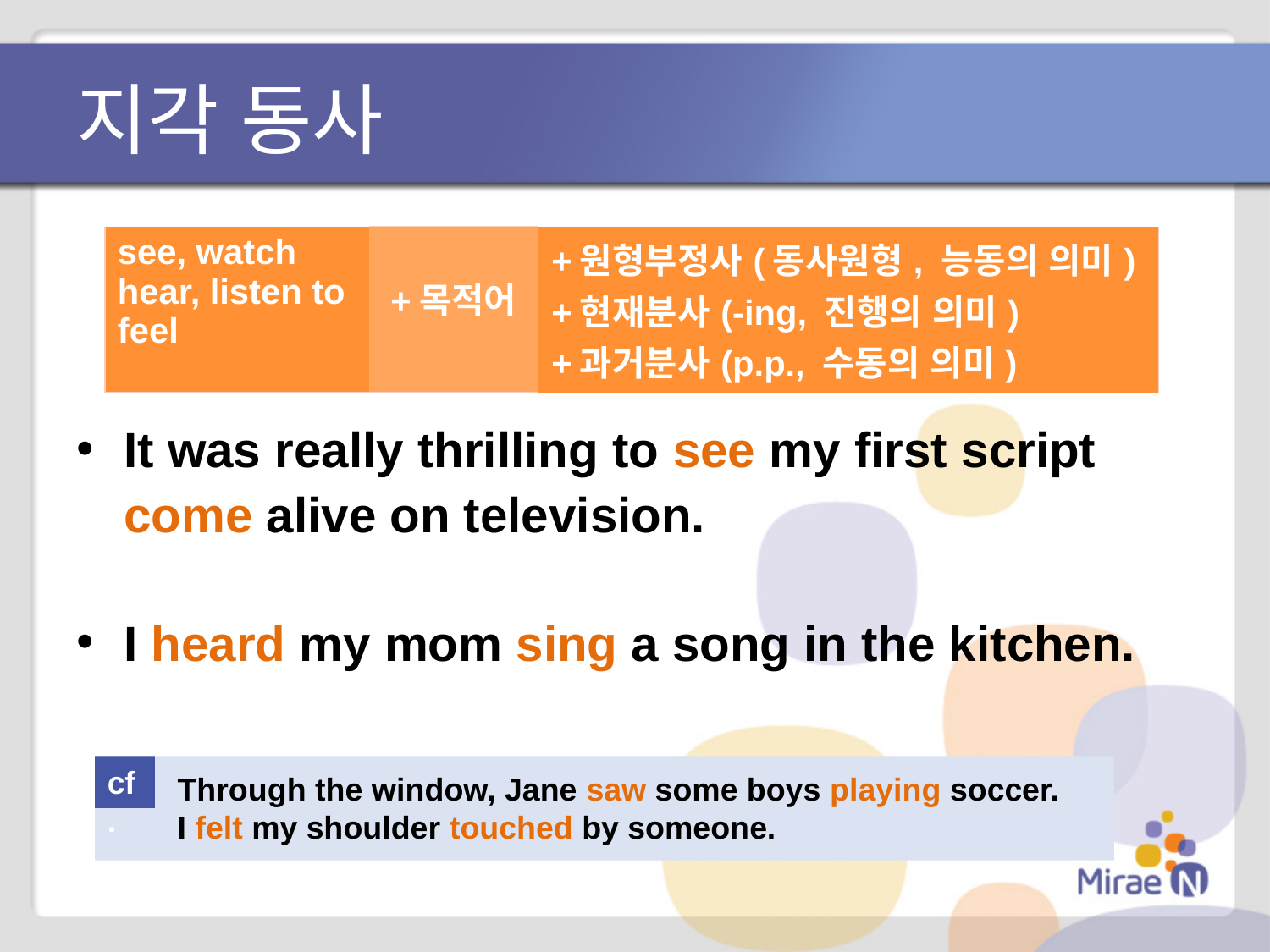

# 지각 동사
| see, watch hear, listen to feel | +목적어 | +원형부정사(동사원형, 능동의 의미) +현재분사(-ing, 진행의 의미) +과거분사(p.p., 수동의 의미) |
| --- | --- | --- |
It was really thrilling to see my first script come alive on television.

I heard my mom sing a song in the kitchen.

cf.
Through the window, Jane saw some boys playing soccer.
I felt my shoulder touched by someone.